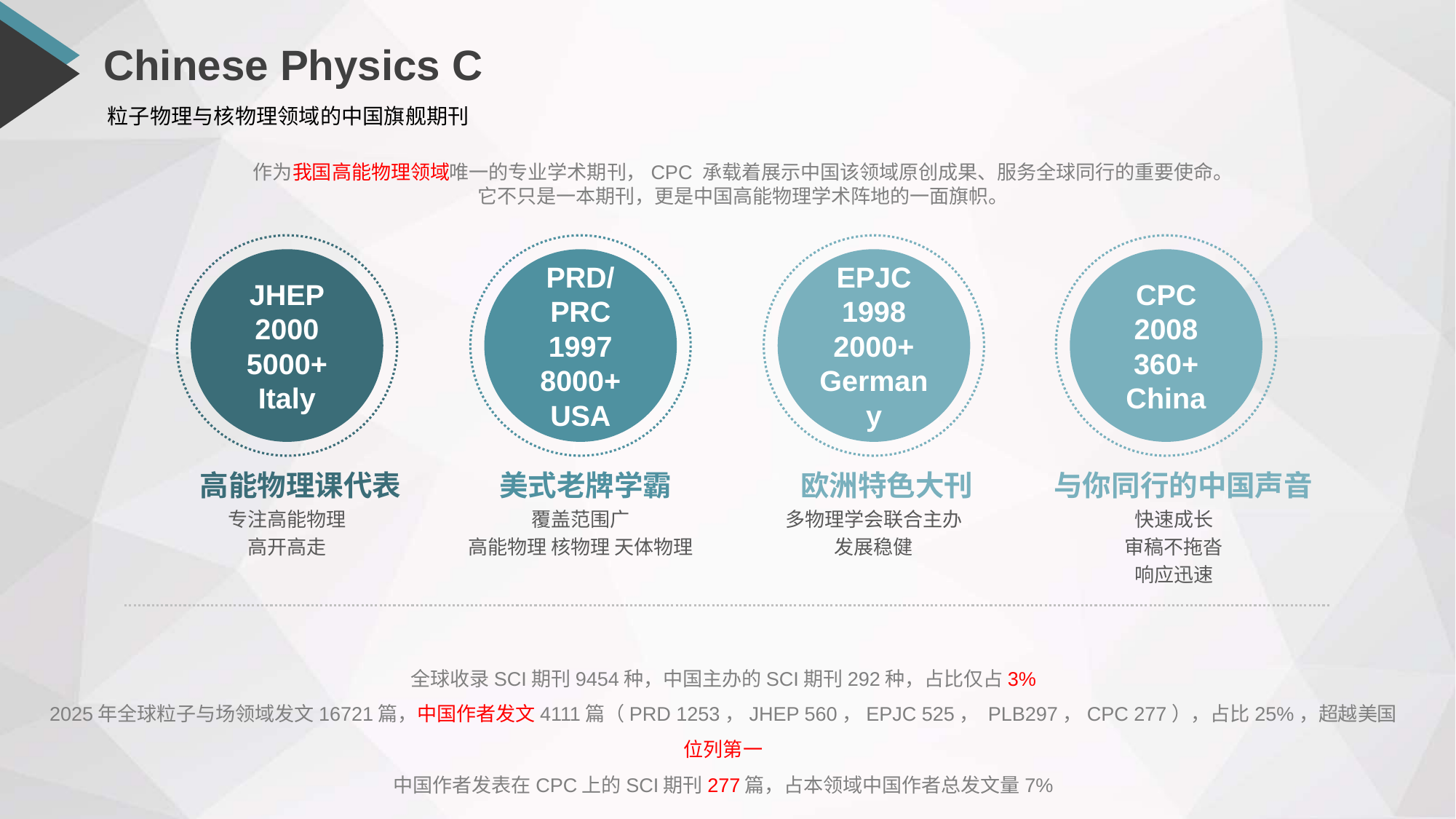

Chinese Physics C
粒子物理与核物理领域的中国旗舰期刊
作为我国高能物理领域唯一的专业学术期刊，CPC 承载着展示中国该领域原创成果、服务全球同行的重要使命。
它不只是一本期刊，更是中国高能物理学术阵地的一面旗帜。

JHEP
2000
5000+
Italy

PRD/PRC
1997
8000+
USA

EPJC
1998
2000+
Germany

CPC
2008
360+
China
与你同行的中国声音
快速成长
审稿不拖沓
响应迅速
高能物理课代表
专注高能物理
高开高走

美式老牌学霸
覆盖范围广
高能物理 核物理 天体物理
欧洲特色大刊
多物理学会联合主办
发展稳健
全球收录SCI期刊9454种，中国主办的SCI期刊292种，占比仅占3%
2025年全球粒子与场领域发文16721篇，中国作者发文4111篇（PRD 1253，JHEP 560，EPJC 525， PLB297，CPC 277），占比25%，超越美国位列第一
中国作者发表在CPC上的SCI期刊277篇，占本领域中国作者总发文量7%